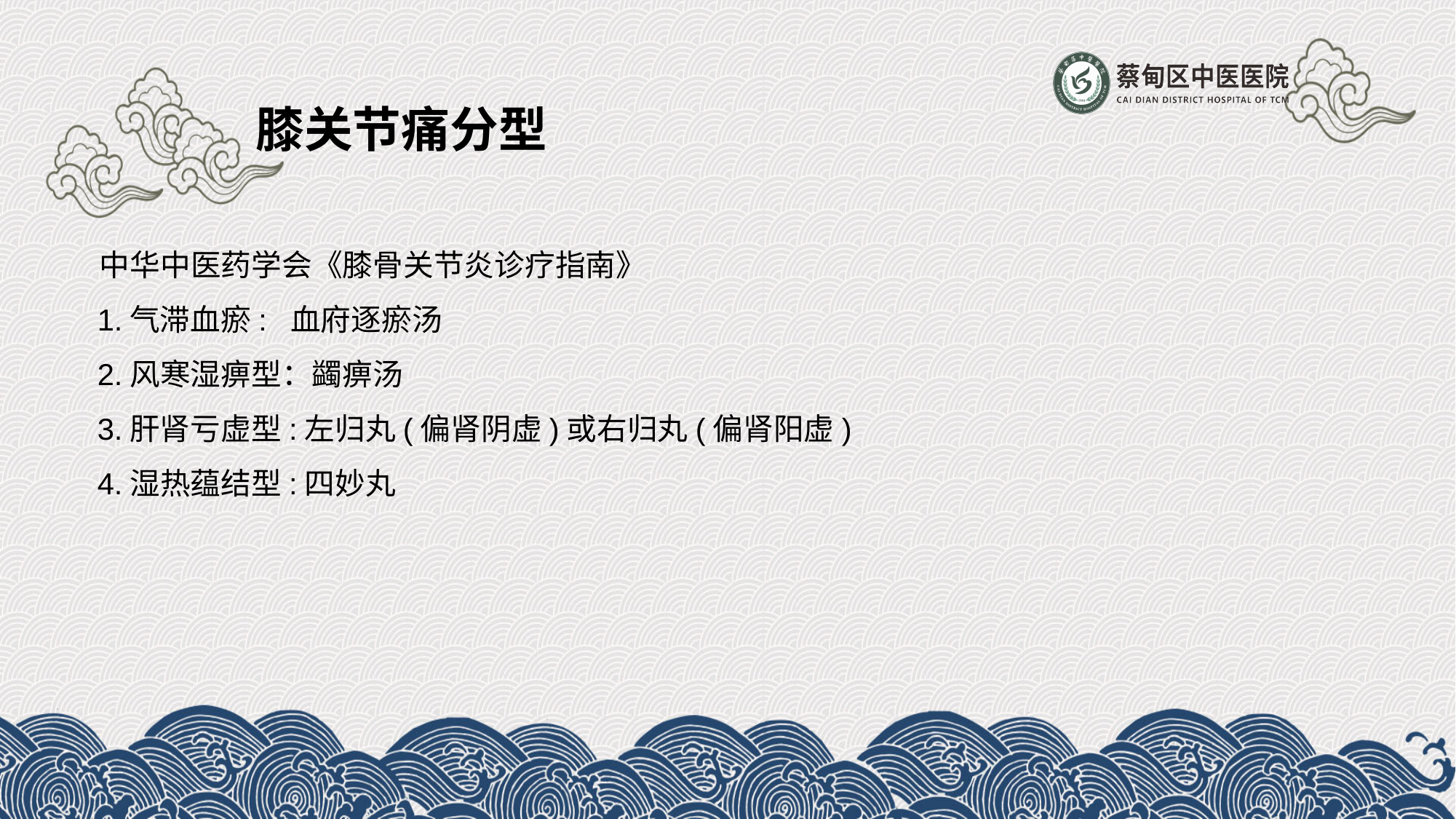

膝关节痛分型

   中华中医药学会《膝骨关节炎诊疗指南》
   1.气滞血瘀:	血府逐瘀汤
   2.风寒湿痹型：蠲痹汤
   3.肝肾亏虚型:左归丸(偏肾阴虚)或右归丸(偏肾阳虚)
   4.湿热蕴结型:四妙丸